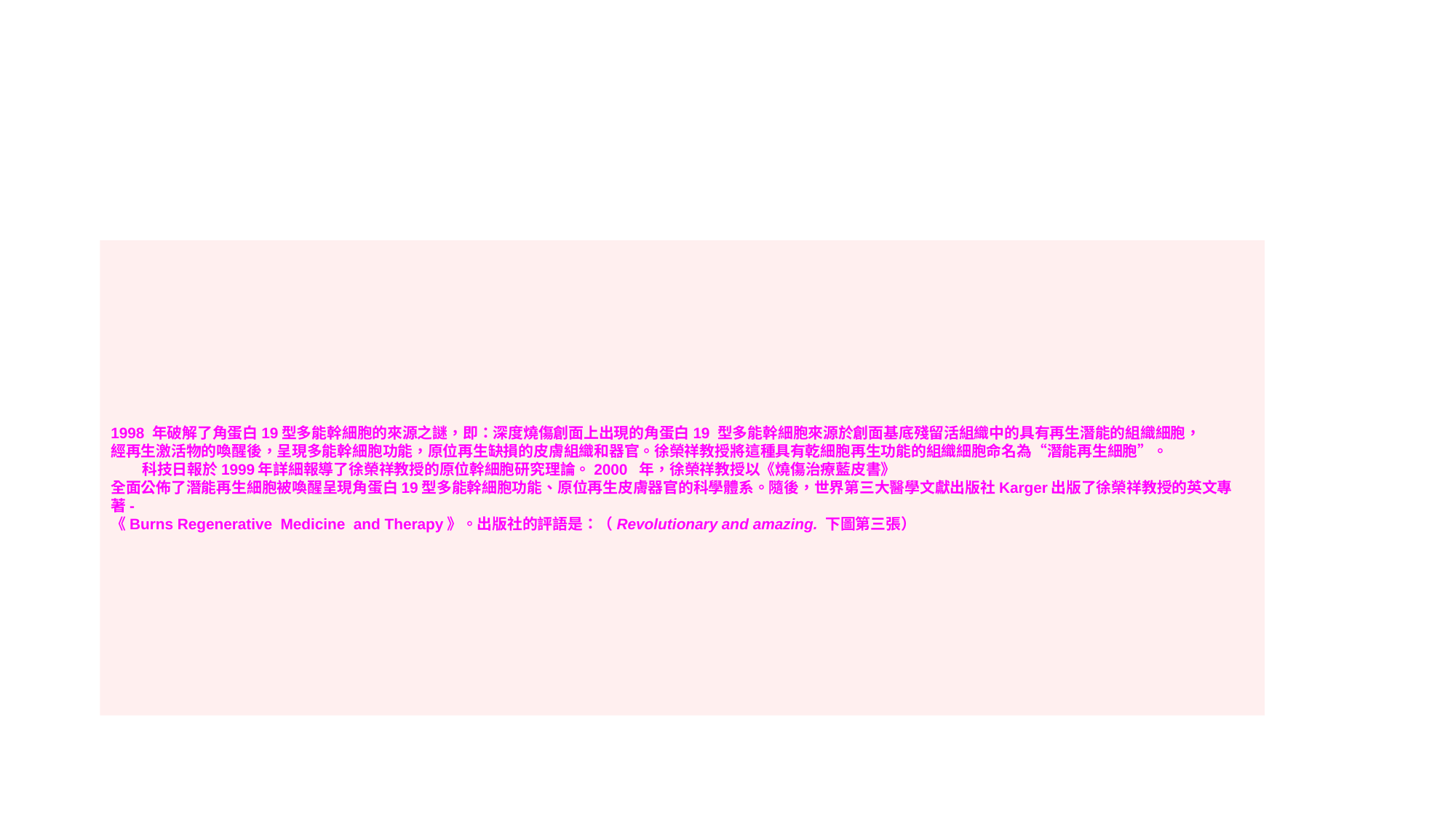

1998 年破解了角蛋白19型多能幹細胞的來源之謎，即：深度燒傷創面上出現的角蛋白19 型多能幹細胞來源於創面基底殘留活組織中的具有再生潛能的組織細胞，
經再生激活物的喚醒後，呈現多能幹細胞功能，原位再生缺損的皮膚組織和器官。徐榮祥教授將這種具有乾細胞再生功能的組織細胞命名為“潛能再生細胞”。
        科技日報於1999年詳細報導了徐榮祥教授的原位幹細胞研究理論。2000  年，徐榮祥教授以《燒傷治療藍皮書》
全面公佈了潛能再生細胞被喚醒呈現角蛋白19型多能幹細胞功能、原位再生皮膚器官的科學體系。隨後，世界第三大醫學文獻出版社Karger出版了徐榮祥教授的英文專著-
《Burns Regenerative  Medicine  and Therapy》。出版社的評語是：（Revolutionary and amazing. 下圖第三張）